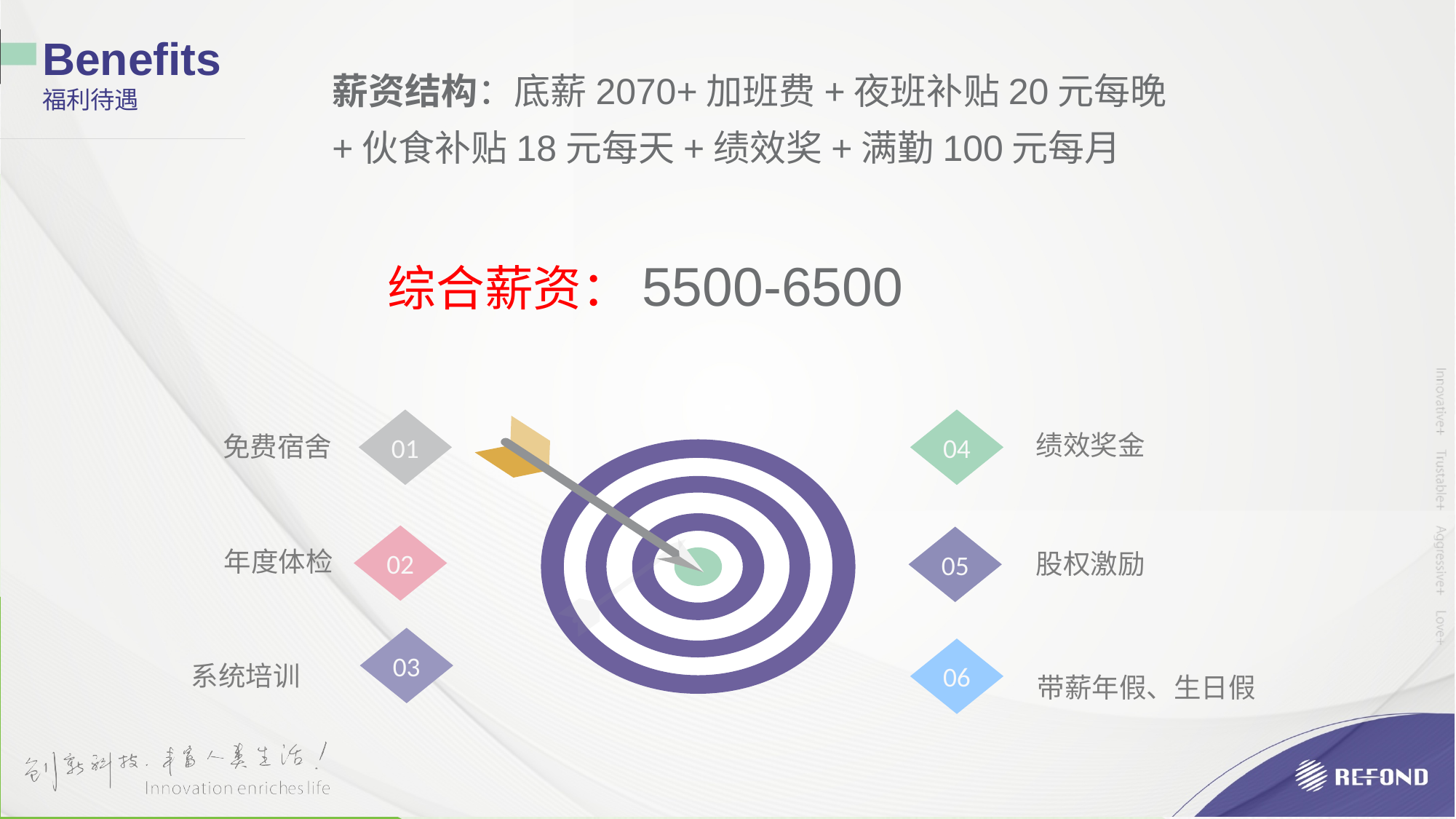

Benefits
福利待遇
薪资结构：底薪2070+加班费+夜班补贴20元每晚+伙食补贴18元每天+绩效奖+满勤100元每月
综合薪资：5500-6500
04
绩效奖金
01
免费宿舍

02
年度体检
05
股权激励

03
系统培训
06
带薪年假、生日假